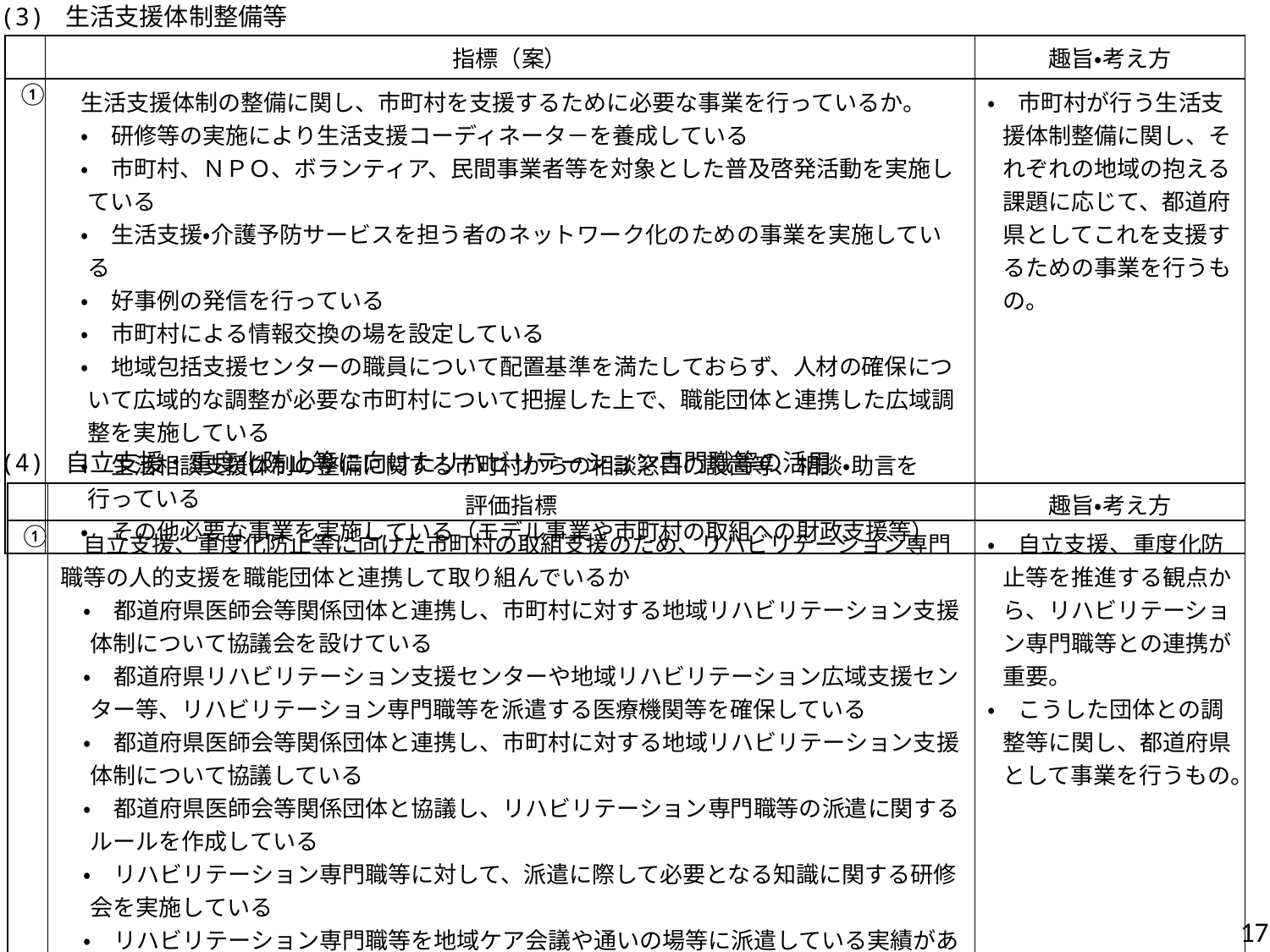

(3) 生活支援体制整備等
|  | 指標（案） | 趣旨・考え方 |
| --- | --- | --- |
| ① | 生活支援体制の整備に関し、市町村を支援するために必要な事業を行っているか。 　・　研修等の実施により生活支援コーディネータ－を養成している 　・　市町村、ＮＰＯ、ボランティア、民間事業者等を対象とした普及啓発活動を実施している 　・　生活支援・介護予防サービスを担う者のネットワーク化のための事業を実施している 　・　好事例の発信を行っている 　・　市町村による情報交換の場を設定している 　・　地域包括支援センターの職員について配置基準を満たしておらず、人材の確保について広域的な調整が必要な市町村について把握した上で、職能団体と連携した広域調整を実施している 　・　生活相談支援体制の整備に関する市町村からの相談窓口の設置等、相談・助言を行っている　 　・　その他必要な事業を実施している（モデル事業や市町村の取組への財政支援等） | ・　市町村が行う生活支援体制整備に関し、それぞれの地域の抱える課題に応じて、都道府県としてこれを支援するための事業を行うもの。 |
(4) 自立支援・重度化防止等に向けたリハビリテーション専門職等の活用
|  | 評価指標 | 趣旨・考え方 |
| --- | --- | --- |
| ① | 自立支援、重度化防止等に向けた市町村の取組支援のため、リハビリテーション専門職等の人的支援を職能団体と連携して取り組んでいるか 　・　都道府県医師会等関係団体と連携し、市町村に対する地域リハビリテーション支援体制について協議会を設けている 　・　都道府県リハビリテーション支援センターや地域リハビリテーション広域支援センター等、リハビリテーション専門職等を派遣する医療機関等を確保している 　・　都道府県医師会等関係団体と連携し、市町村に対する地域リハビリテーション支援体制について協議している 　・　都道府県医師会等関係団体と協議し、リハビリテーション専門職等の派遣に関するルールを作成している 　・　リハビリテーション専門職等に対して、派遣に際して必要となる知識に関する研修会を実施している 　・　リハビリテーション専門職等を地域ケア会議や通いの場等に派遣している実績がある 　・　　その他、リハビリテーション専門職等の職能団体との連携に関して必要な事業を実施している（モデル事業や市町村の取組への財政支援等） | ・　自立支援、重度化防止等を推進する観点から、リハビリテーション専門職等との連携が重要。 ・　こうした団体との調整等に関し、都道府県として事業を行うもの。 |
17